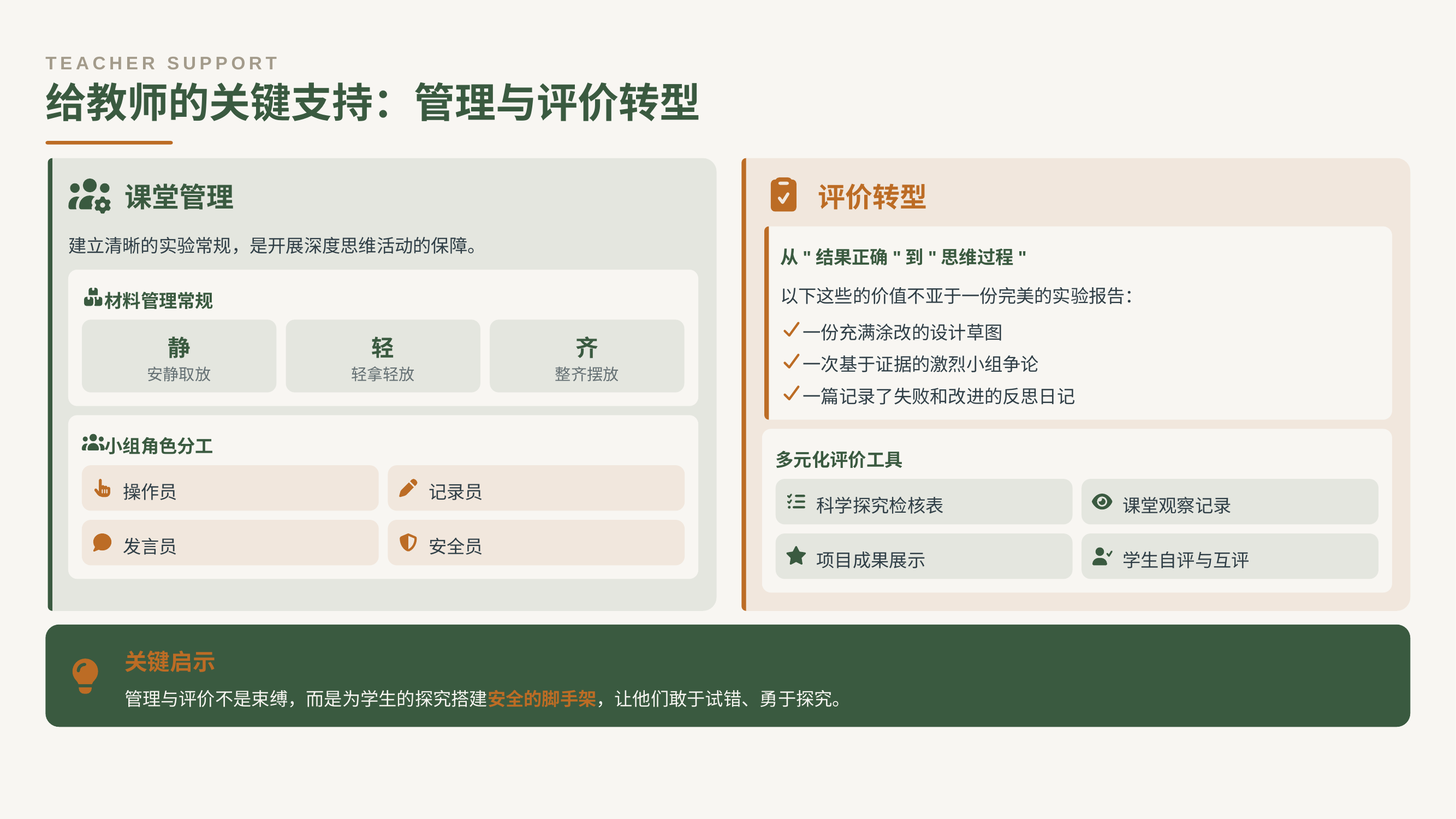

TEACHER SUPPORT
给教师的关键支持：管理与评价转型

课堂管理
评价转型

建立清晰的实验常规，是开展深度思维活动的保障。

从"结果正确"到"思维过程"

以下这些的价值不亚于一份完美的实验报告：
材料管理常规

一份充满涂改的设计草图

静
轻
齐
一次基于证据的激烈小组争论

安静取放
轻拿轻放
整齐摆放
一篇记录了失败和改进的反思日记

小组角色分工

多元化评价工具

操作员
记录员

科学探究检核表
课堂观察记录

发言员
安全员

项目成果展示
学生自评与互评

关键启示

管理与评价不是束缚，而是为学生的探究搭建安全的脚手架，让他们敢于试错、勇于探究。